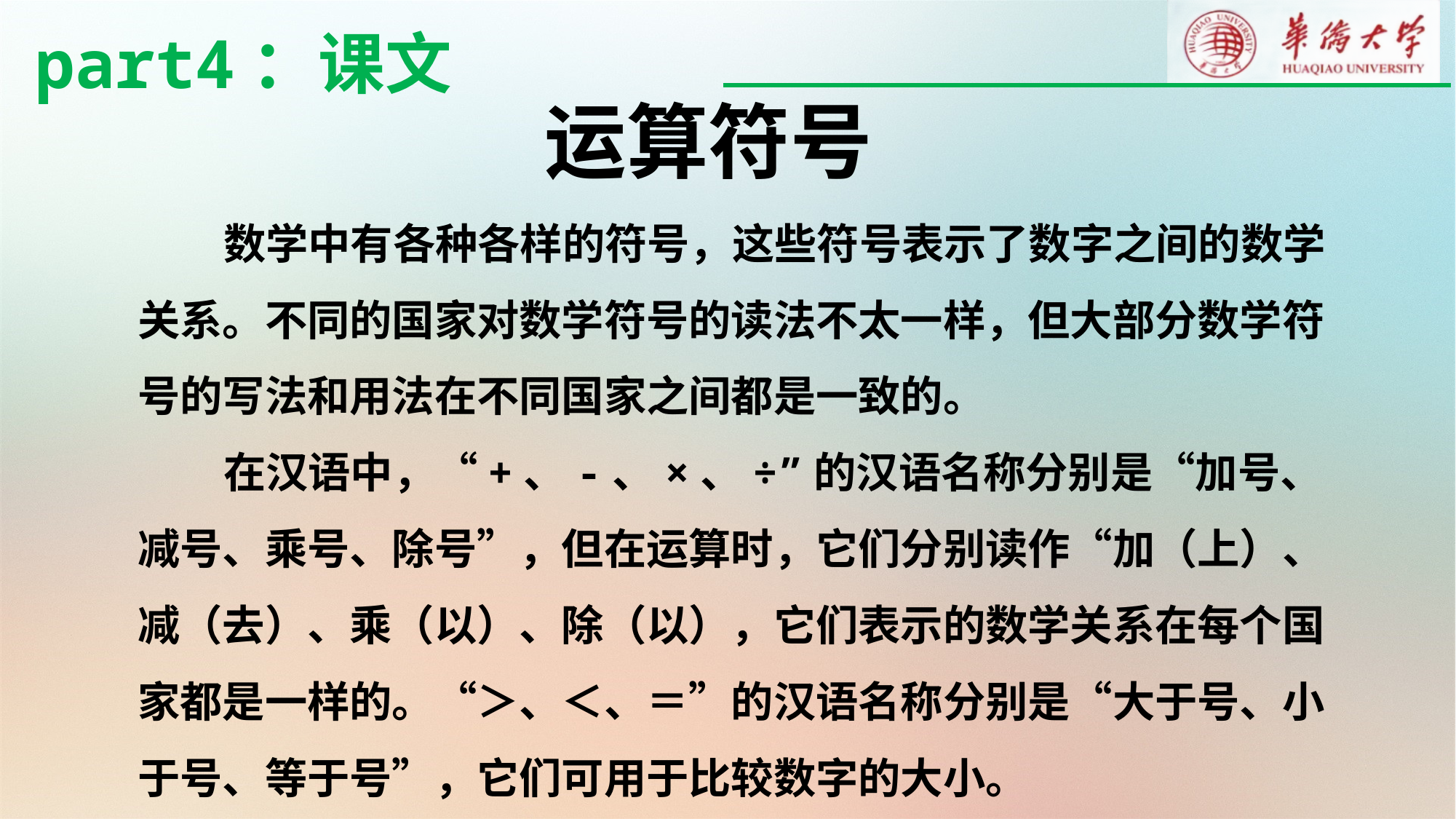

part4：课文
运算符号
数学中有各种各样的符号，这些符号表示了数字之间的数学关系。不同的国家对数学符号的读法不太一样，但大部分数学符号的写法和用法在不同国家之间都是一致的。
在汉语中，“+、-、×、÷”的汉语名称分别是“加号、减号、乘号、除号”，但在运算时，它们分别读作“加（上）、减（去）、乘（以）、除（以），它们表示的数学关系在每个国家都是一样的。“＞、＜、＝”的汉语名称分别是“大于号、小于号、等于号”，它们可用于比较数字的大小。